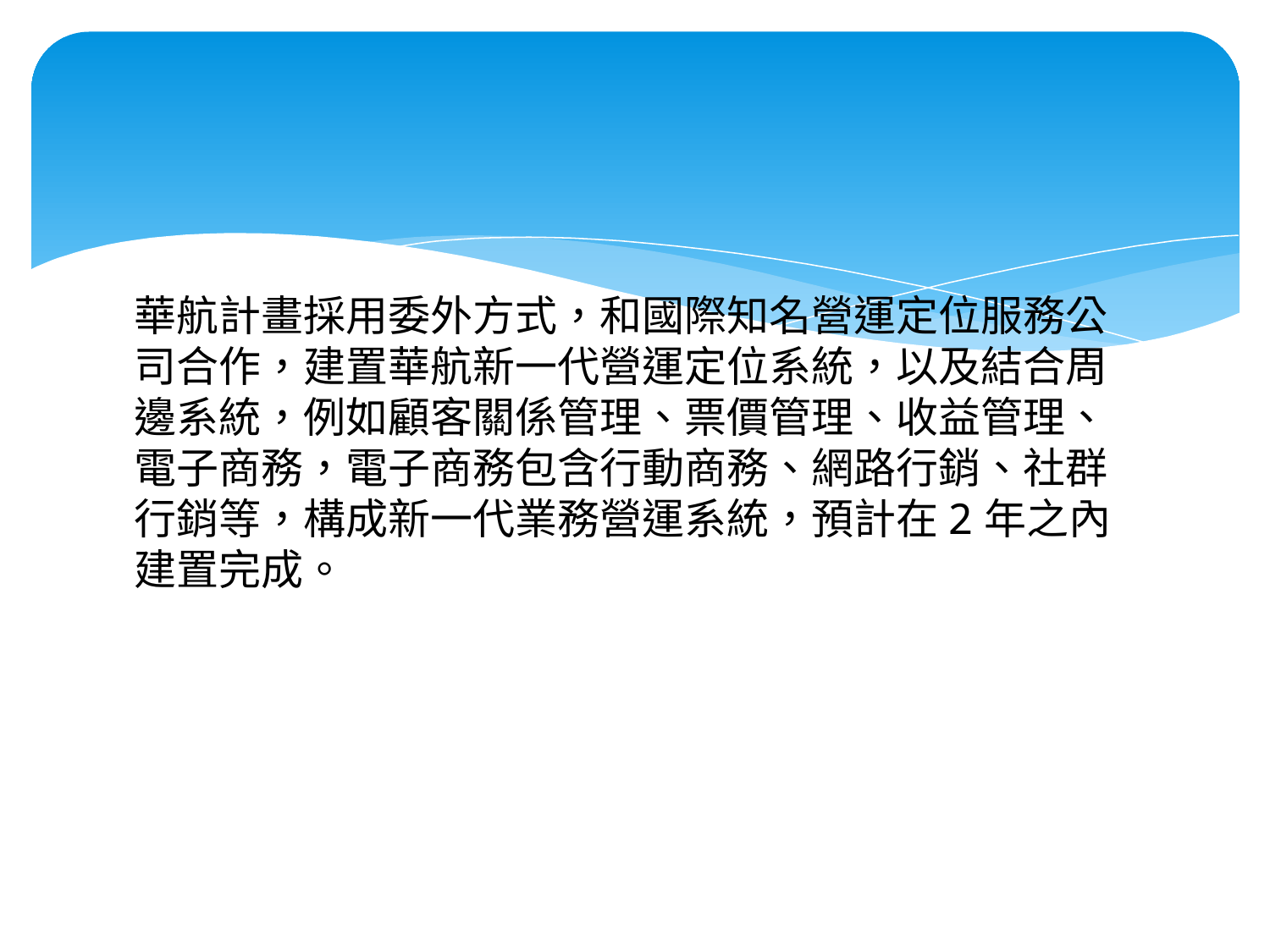

華航計畫採用委外方式，和國際知名營運定位服務公司合作，建置華航新一代營運定位系統，以及結合周邊系統，例如顧客關係管理、票價管理、收益管理、電子商務，電子商務包含行動商務、網路行銷、社群行銷等，構成新一代業務營運系統，預計在2年之內建置完成。